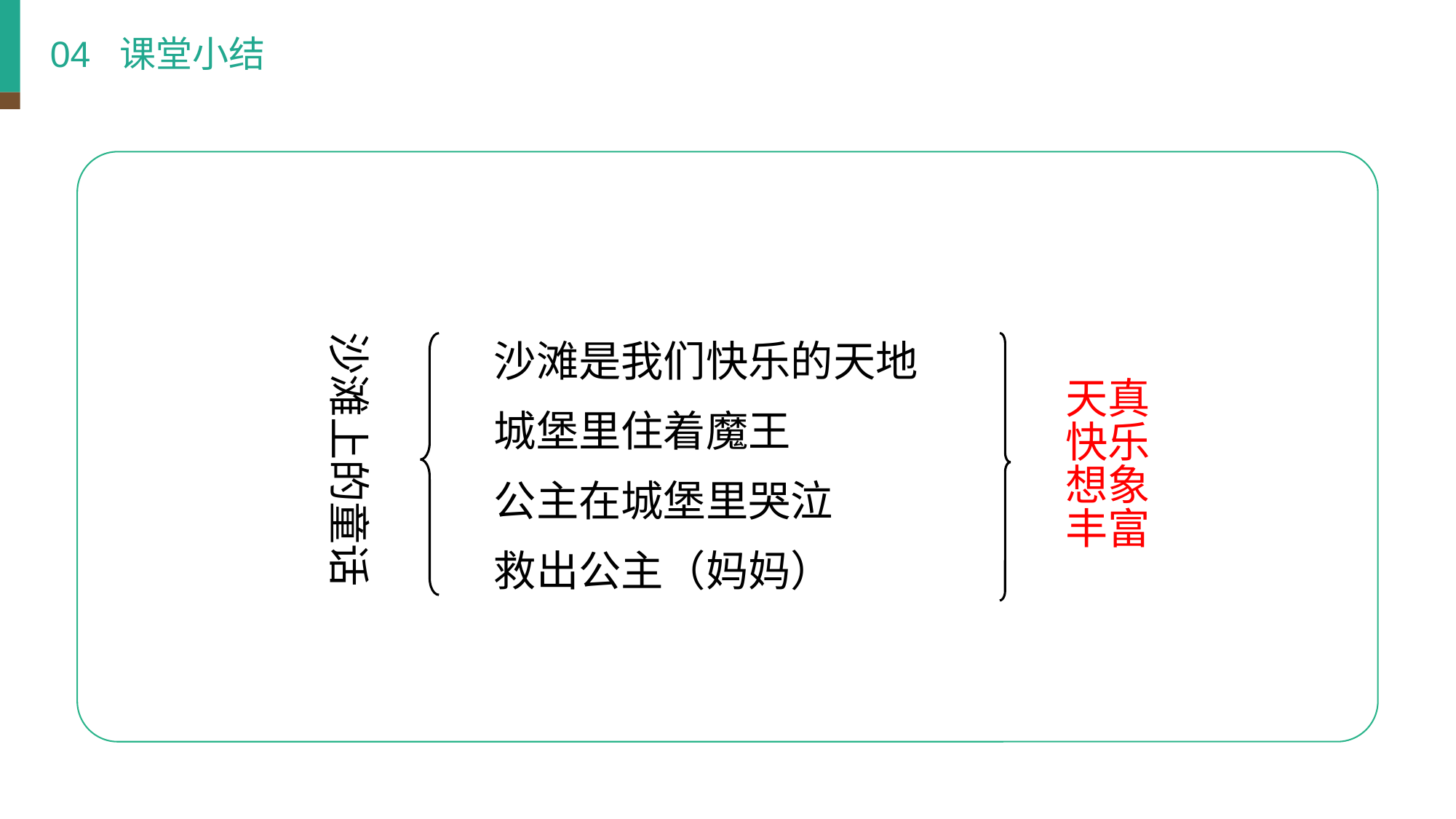

04  课堂小结
沙滩上的童话
沙滩是我们快乐的天地

天真快乐想象丰富
城堡里住着魔王
公主在城堡里哭泣
救出公主（妈妈）